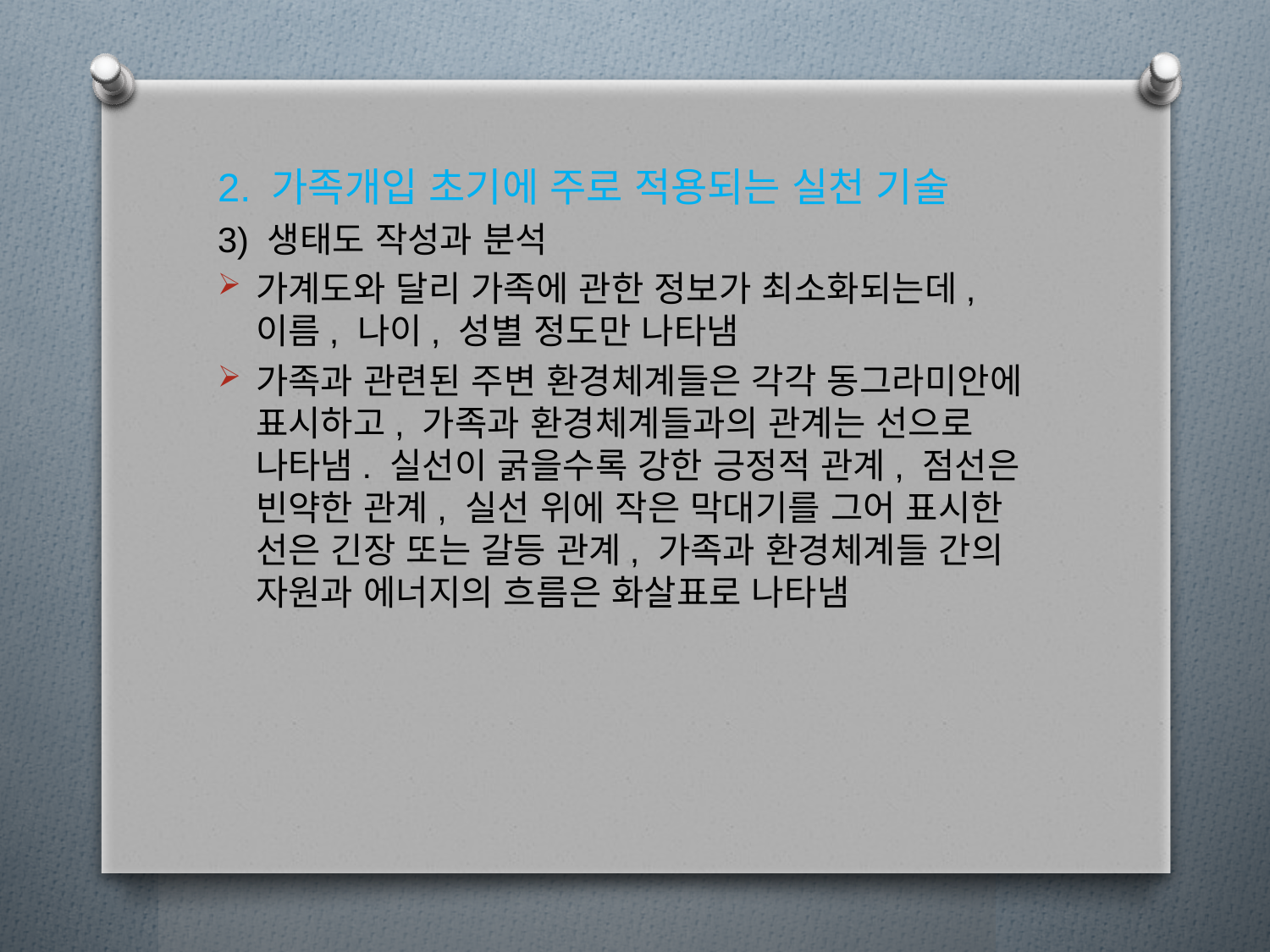

2. 가족개입 초기에 주로 적용되는 실천 기술
3) 생태도 작성과 분석
가계도와 달리 가족에 관한 정보가 최소화되는데, 이름, 나이, 성별 정도만 나타냄
가족과 관련된 주변 환경체계들은 각각 동그라미안에 표시하고, 가족과 환경체계들과의 관계는 선으로 나타냄. 실선이 굵을수록 강한 긍정적 관계, 점선은 빈약한 관계, 실선 위에 작은 막대기를 그어 표시한 선은 긴장 또는 갈등 관계, 가족과 환경체계들 간의 자원과 에너지의 흐름은 화살표로 나타냄